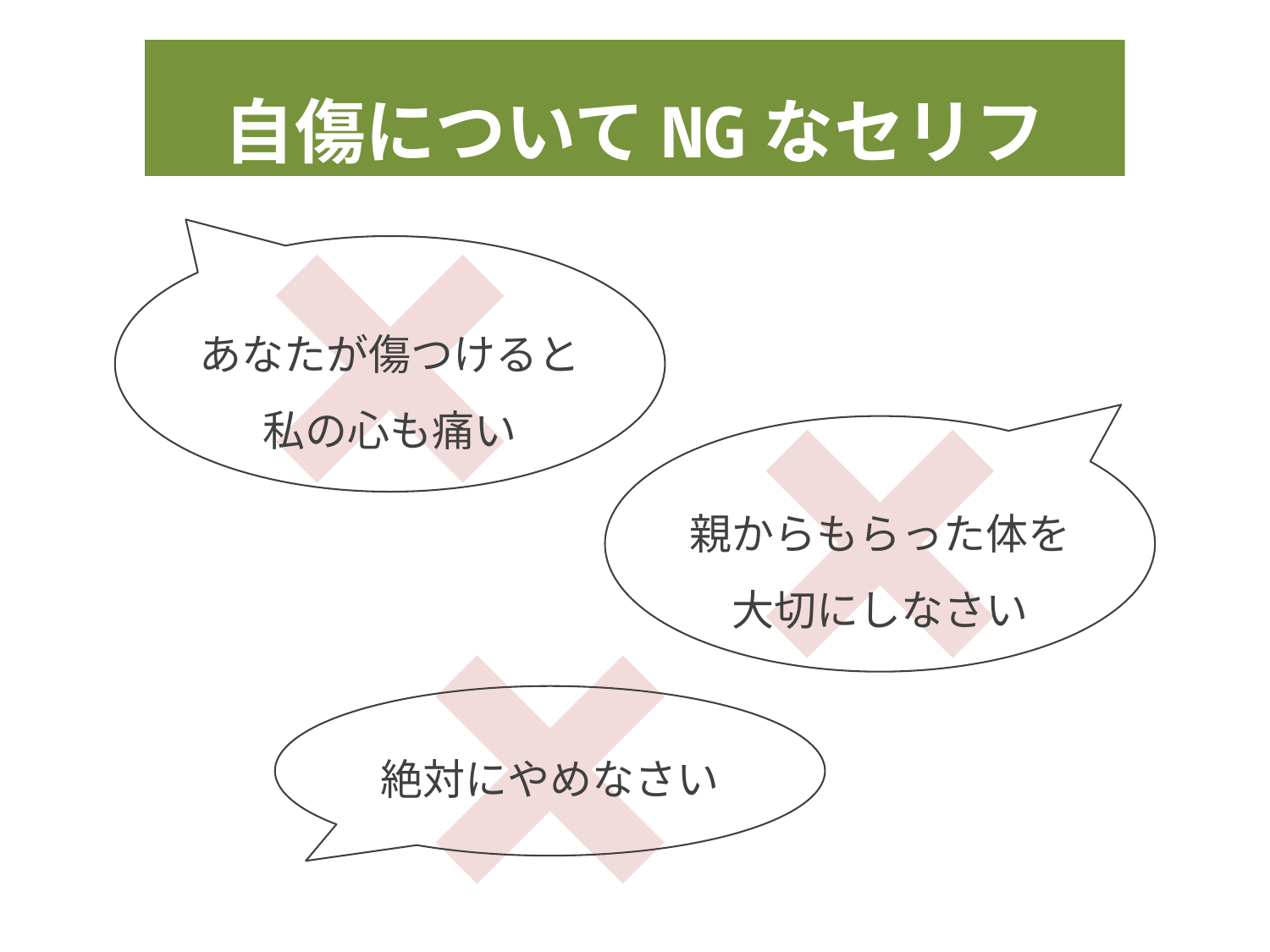

自傷についてNGなセリフ

あなたが傷つけると
私の心も痛い

親からもらった体を
大切にしなさい

絶対にやめなさい